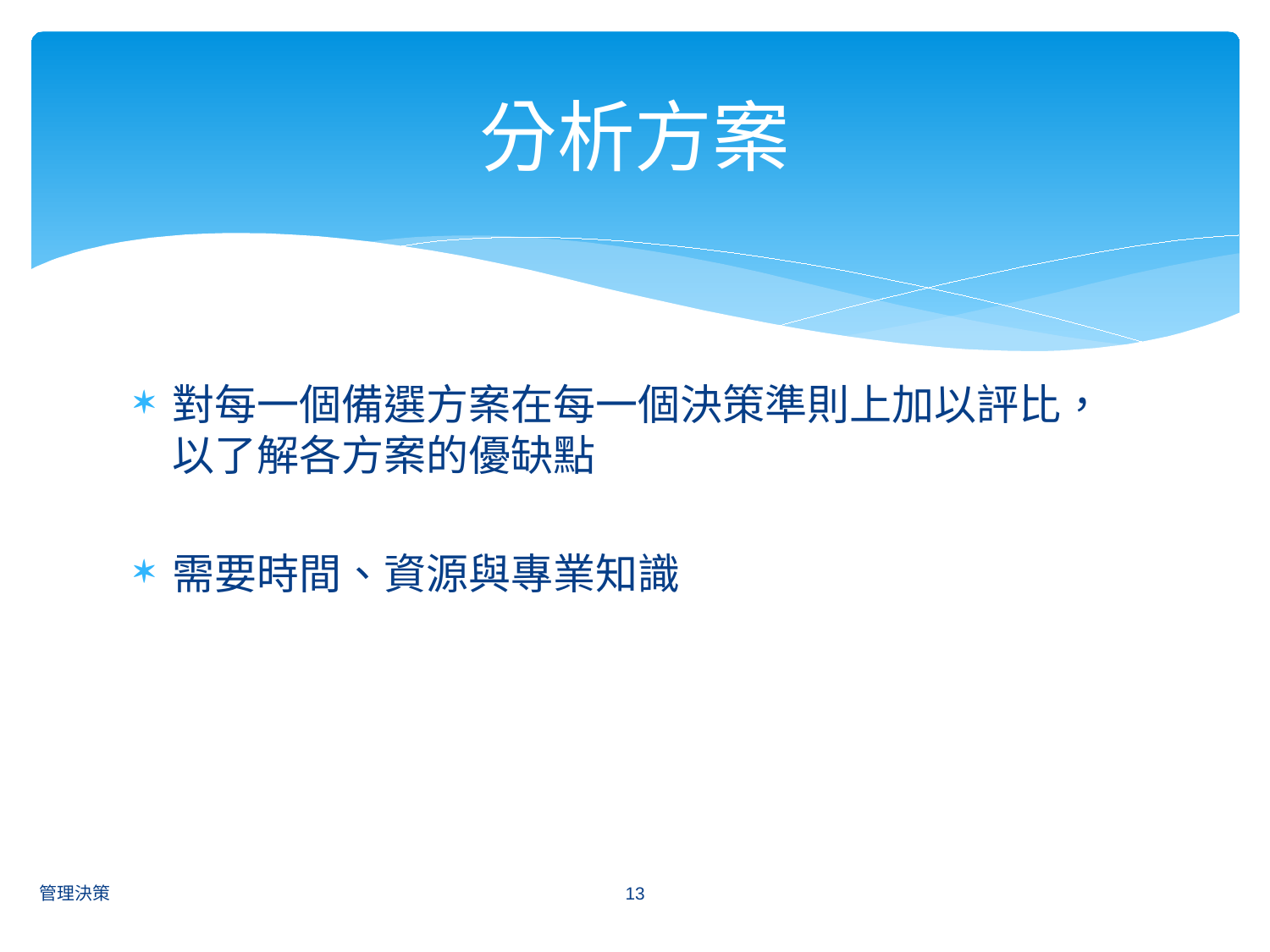

# 分析方案
對每一個備選方案在每一個決策準則上加以評比，以了解各方案的優缺點

需要時間、資源與專業知識
13
管理決策